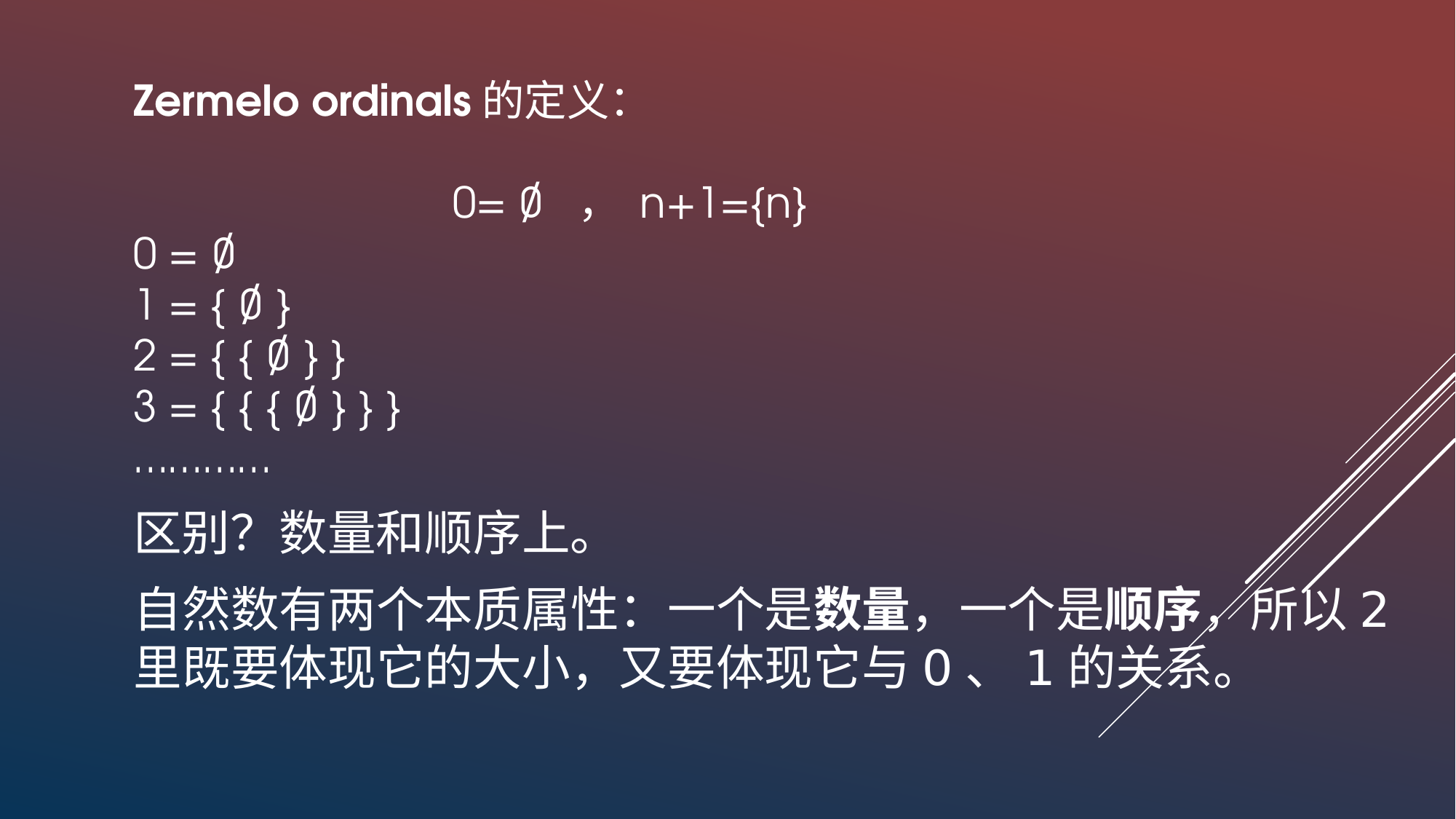

Zermelo ordinals的定义：

                           0= ∅  ， n+1={n}
0 = ∅
1 = { ∅ }
2 = { { ∅ } }
3 = { { { ∅ } } }
…………
区别？数量和顺序上。
自然数有两个本质属性：一个是数量，一个是顺序，所以2里既要体现它的大小，又要体现它与0、1的关系。